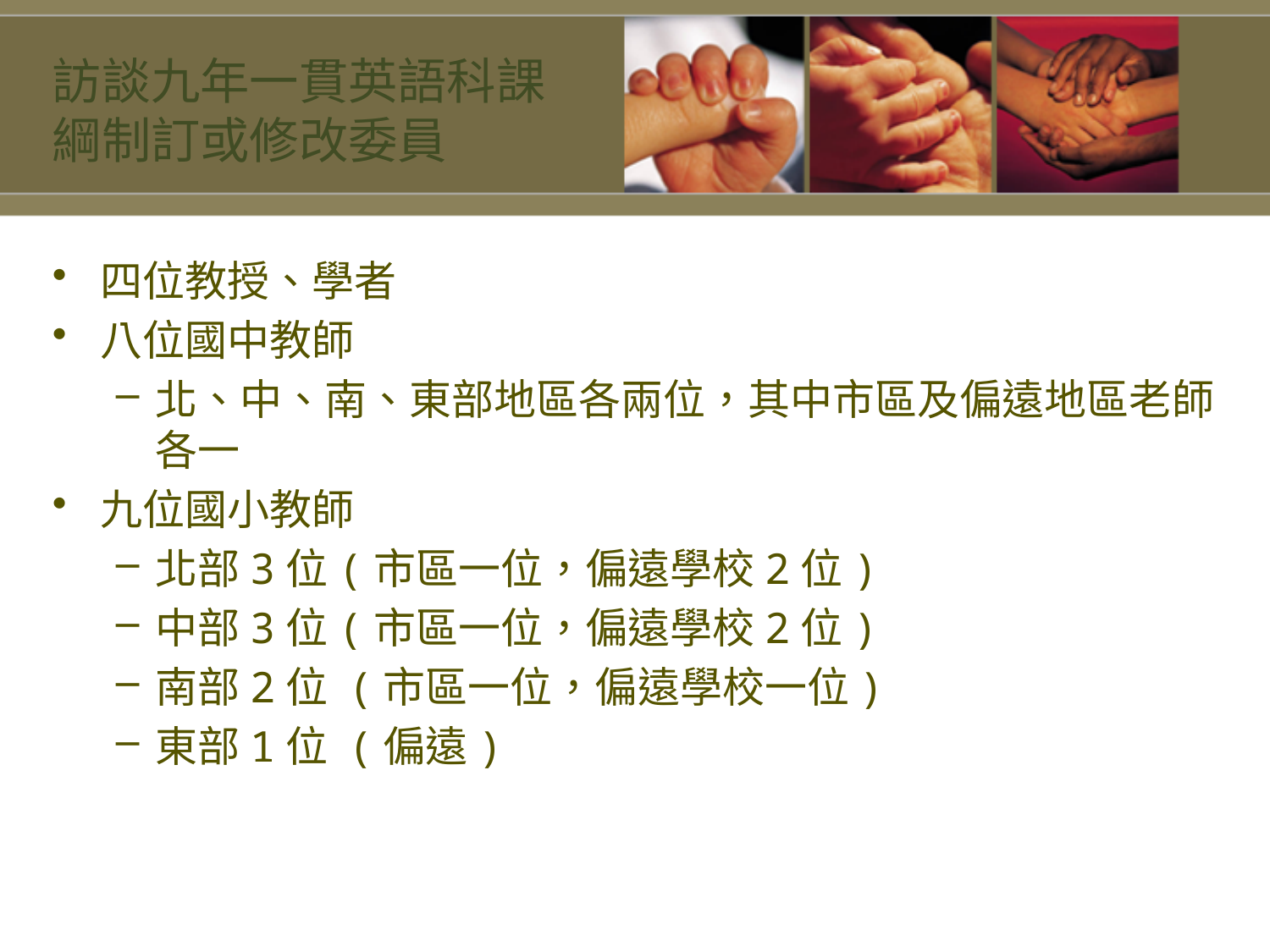

# 訪談九年一貫英語科課綱制訂或修改委員
四位教授、學者
八位國中教師
北、中、南、東部地區各兩位，其中市區及偏遠地區老師各一
九位國小教師
北部3位(市區一位，偏遠學校2位)
中部3位(市區一位，偏遠學校2位)
南部2位 (市區一位，偏遠學校一位)
東部1位 (偏遠)